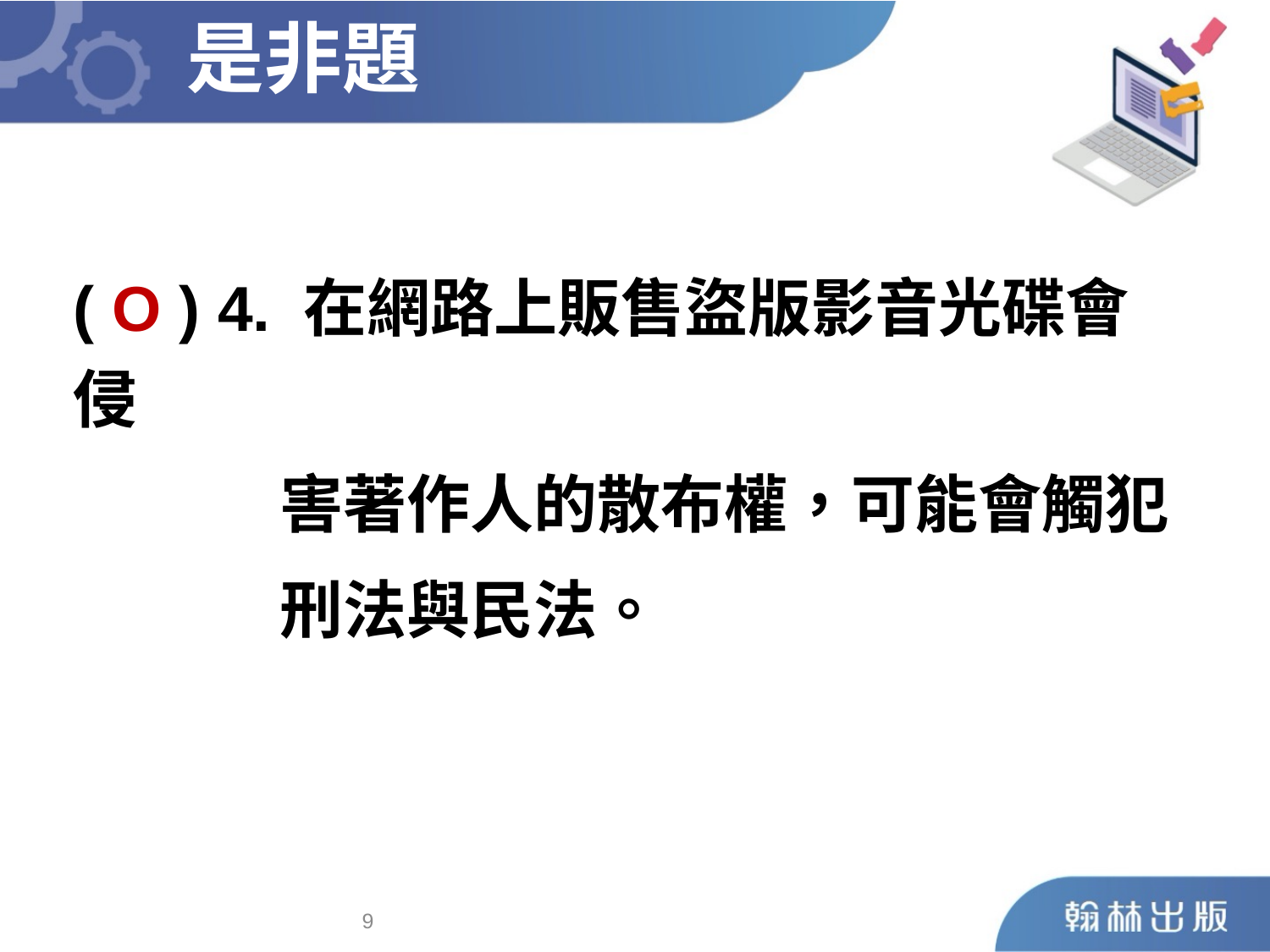

是非題
	( O ) 4. 在網路上販售盜版影音光碟會侵
               害著作人的散布權，可能會觸犯
               刑法與民法。

9